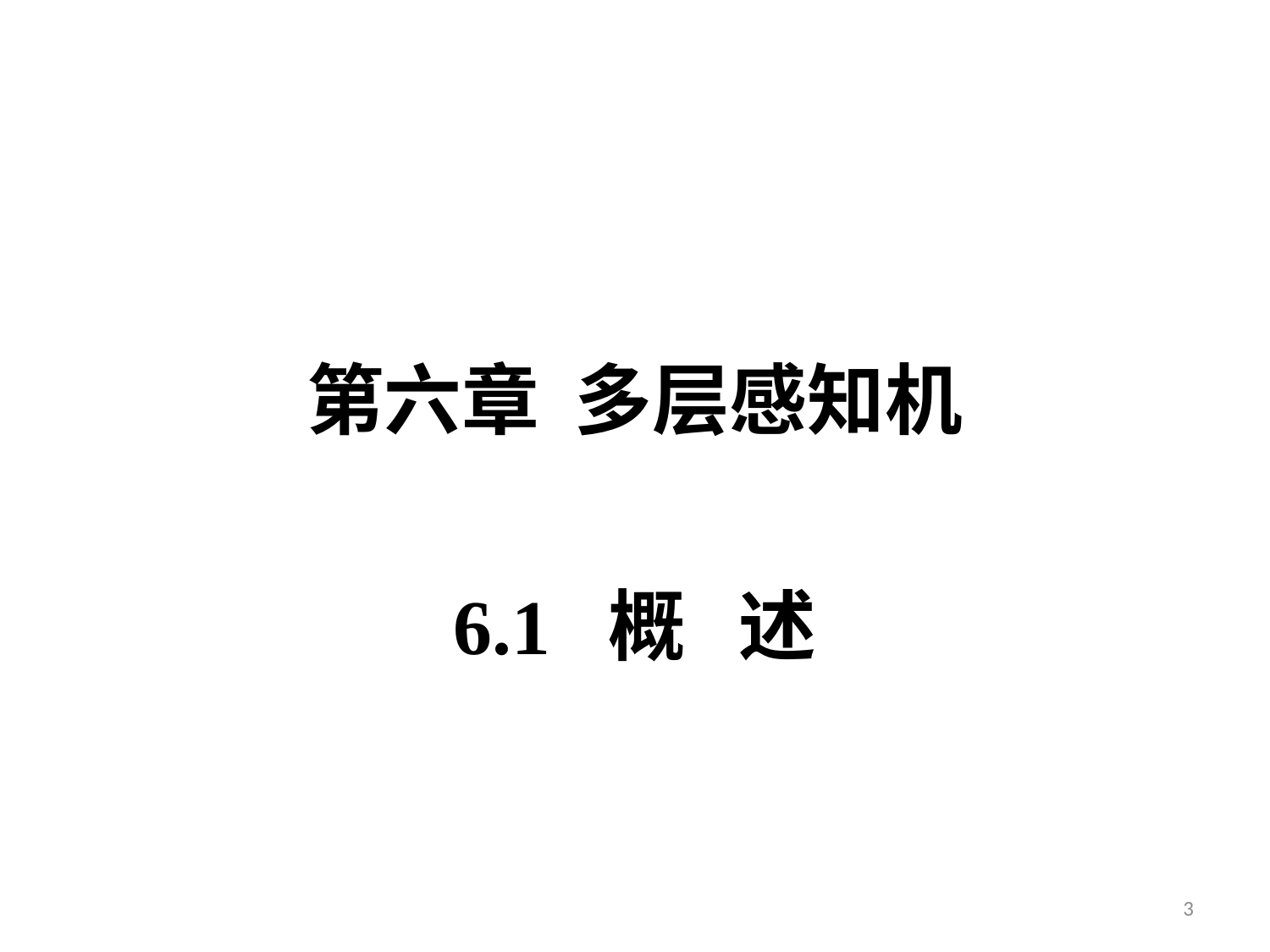

第六章  多层感知机
# 6.1  概   述
3